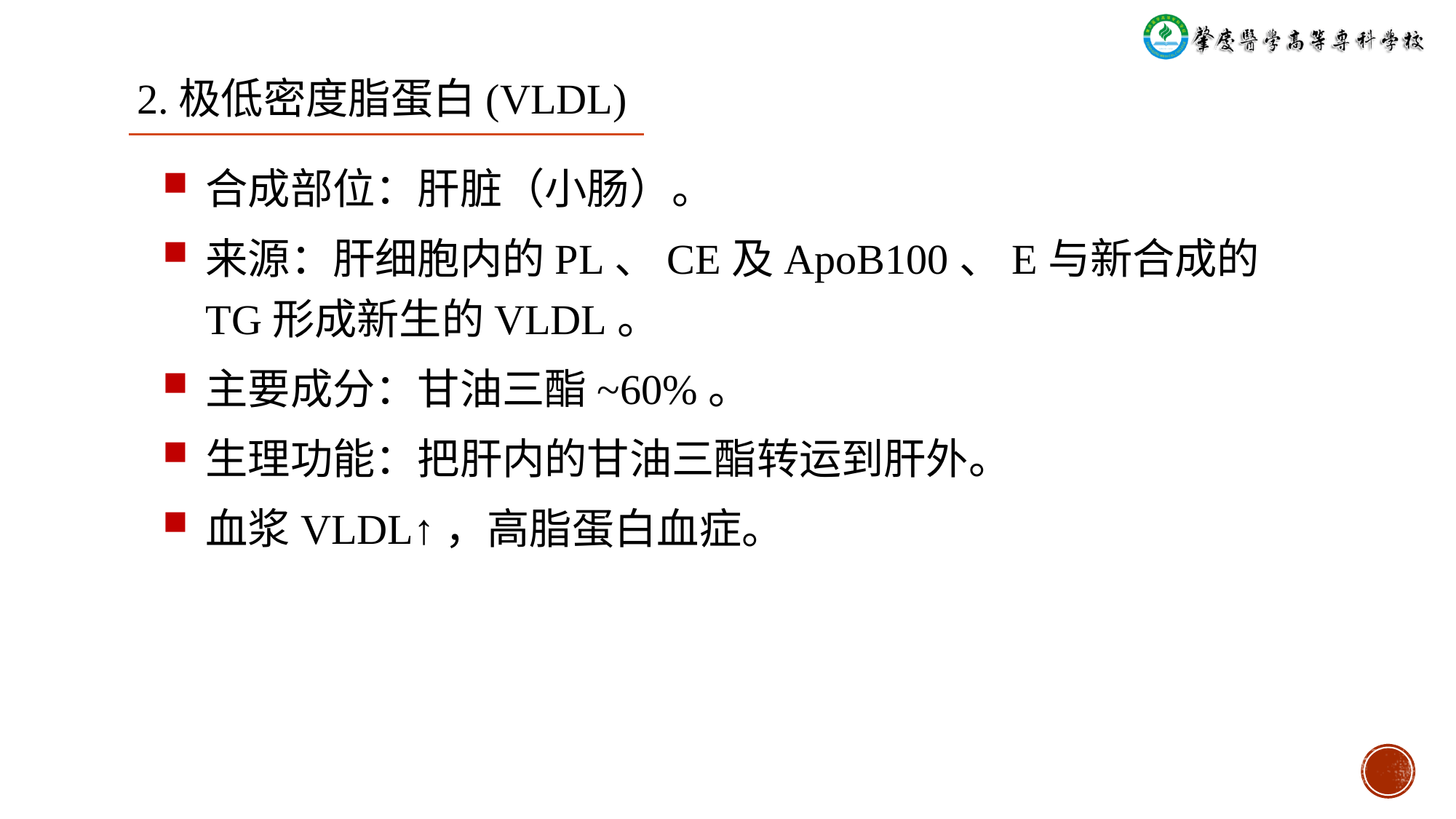

# 2.极低密度脂蛋白(VLDL)
合成部位：肝脏（小肠）。
来源：肝细胞内的PL、CE及ApoB100、E与新合成的TG形成新生的VLDL。
主要成分：甘油三酯~60%。
生理功能：把肝内的甘油三酯转运到肝外。
血浆VLDL↑，高脂蛋白血症。